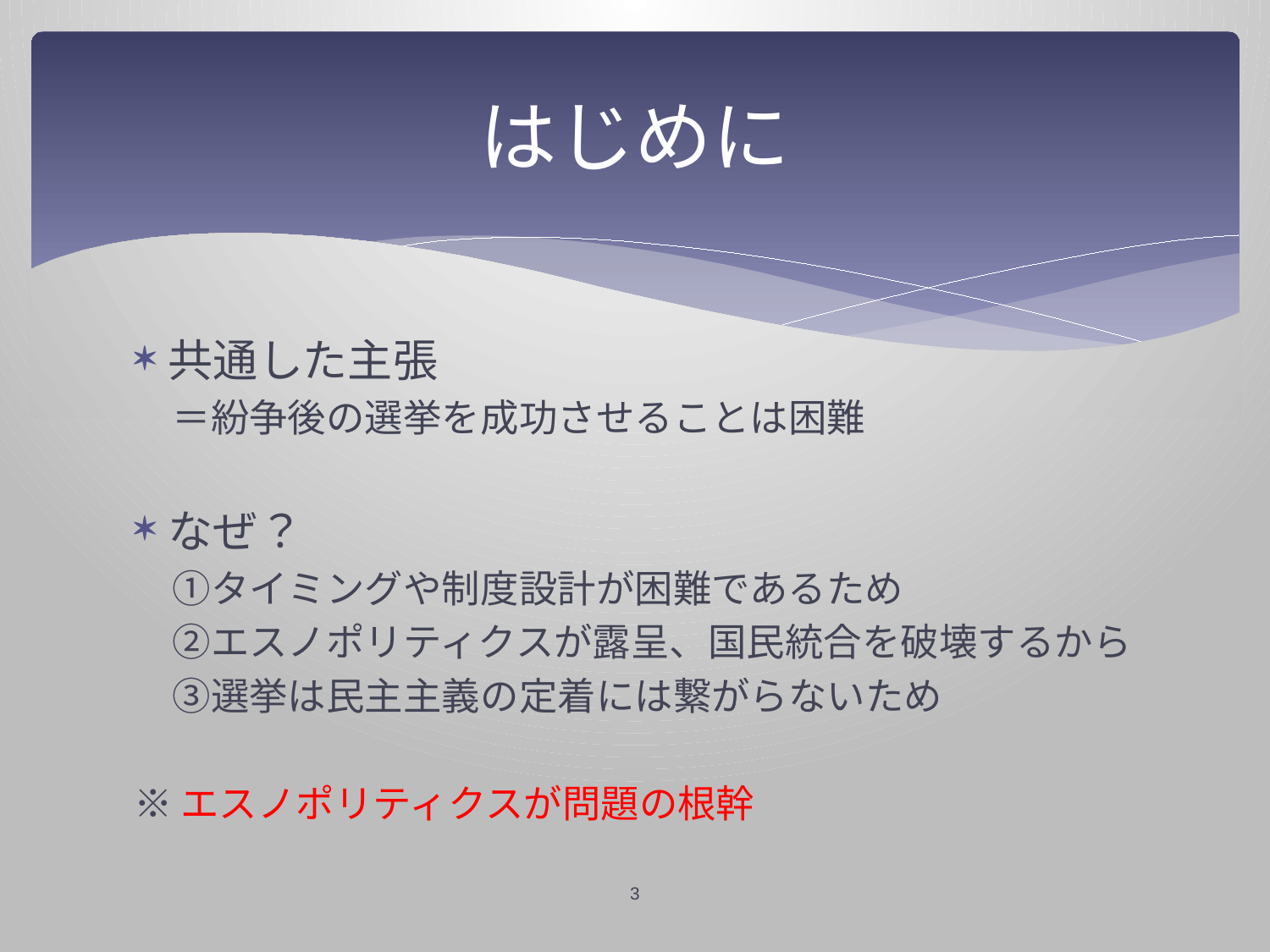

# はじめに
共通した主張
　＝紛争後の選挙を成功させることは困難

なぜ？
　①タイミングや制度設計が困難であるため
　②エスノポリティクスが露呈、国民統合を破壊するから
　③選挙は民主主義の定着には繋がらないため

※エスノポリティクスが問題の根幹
3